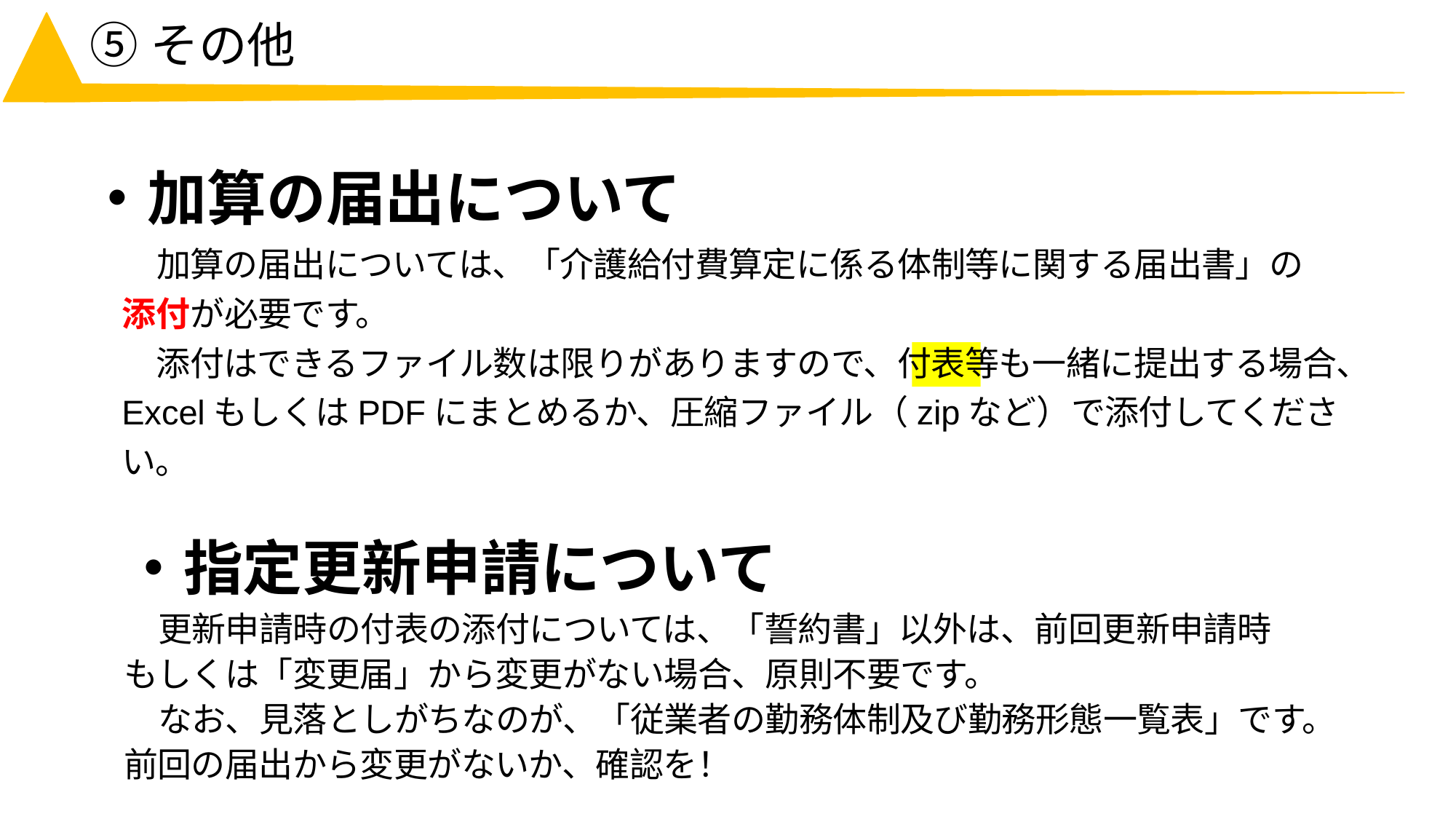

⑤その他
# ・加算の届出について
加算の届出については、「介護給付費算定に係る体制等に関する届出書」の
添付が必要です。
添付はできるファイル数は限りがありますので、付表等も一緒に提出する場合、 ExcelもしくはPDFにまとめるか、圧縮ファイル（zipなど）で添付してください。

・指定更新申請について
更新申請時の付表の添付については、「誓約書」以外は、前回更新申請時もしくは「変更届」から変更がない場合、原則不要です。
なお、見落としがちなのが、「従業者の勤務体制及び勤務形態一覧表」です。前回の届出から変更がないか、確認を！